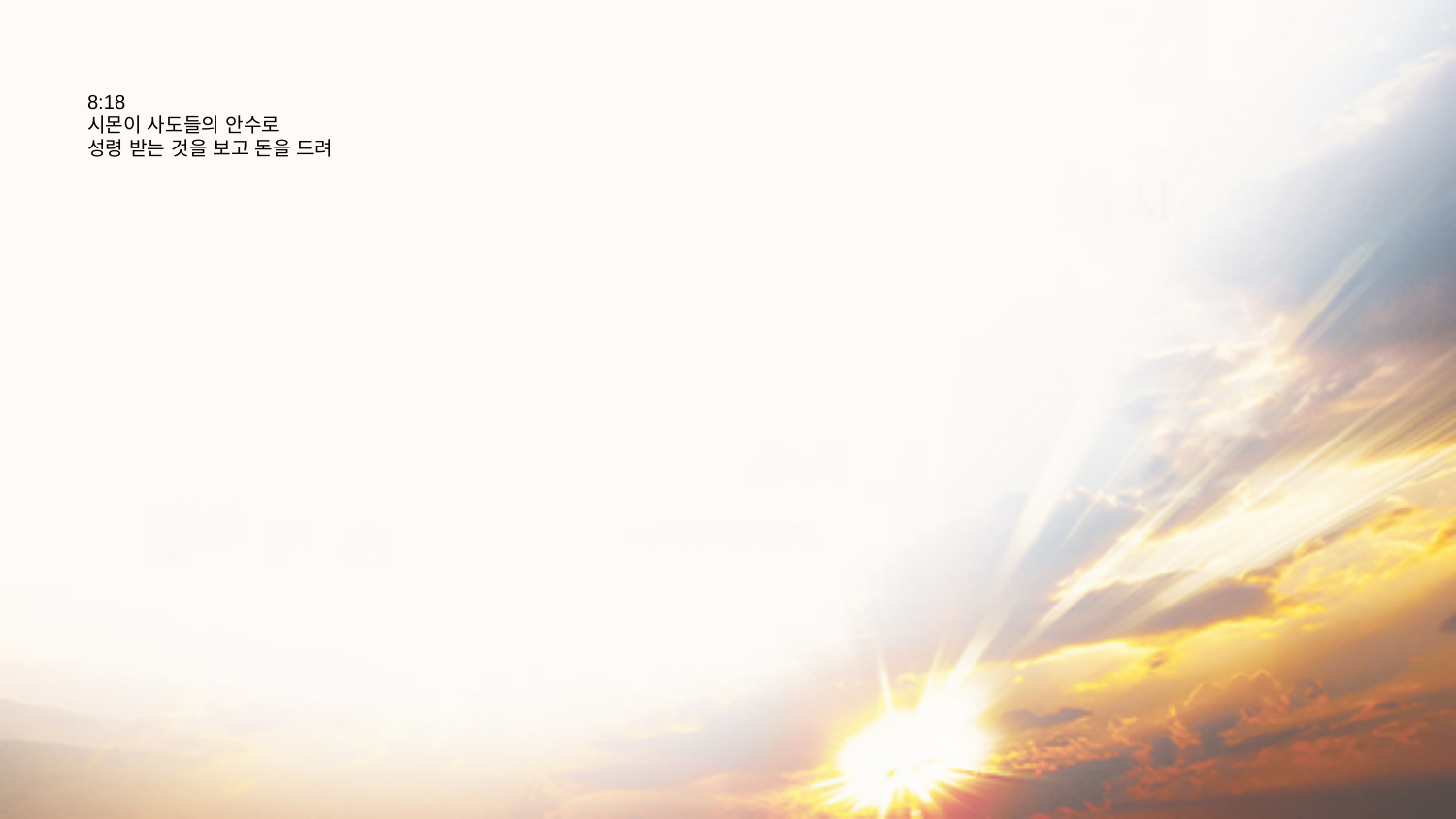

# 8:18 시몬이 사도들의 안수로 성령 받는 것을 보고 돈을 드려